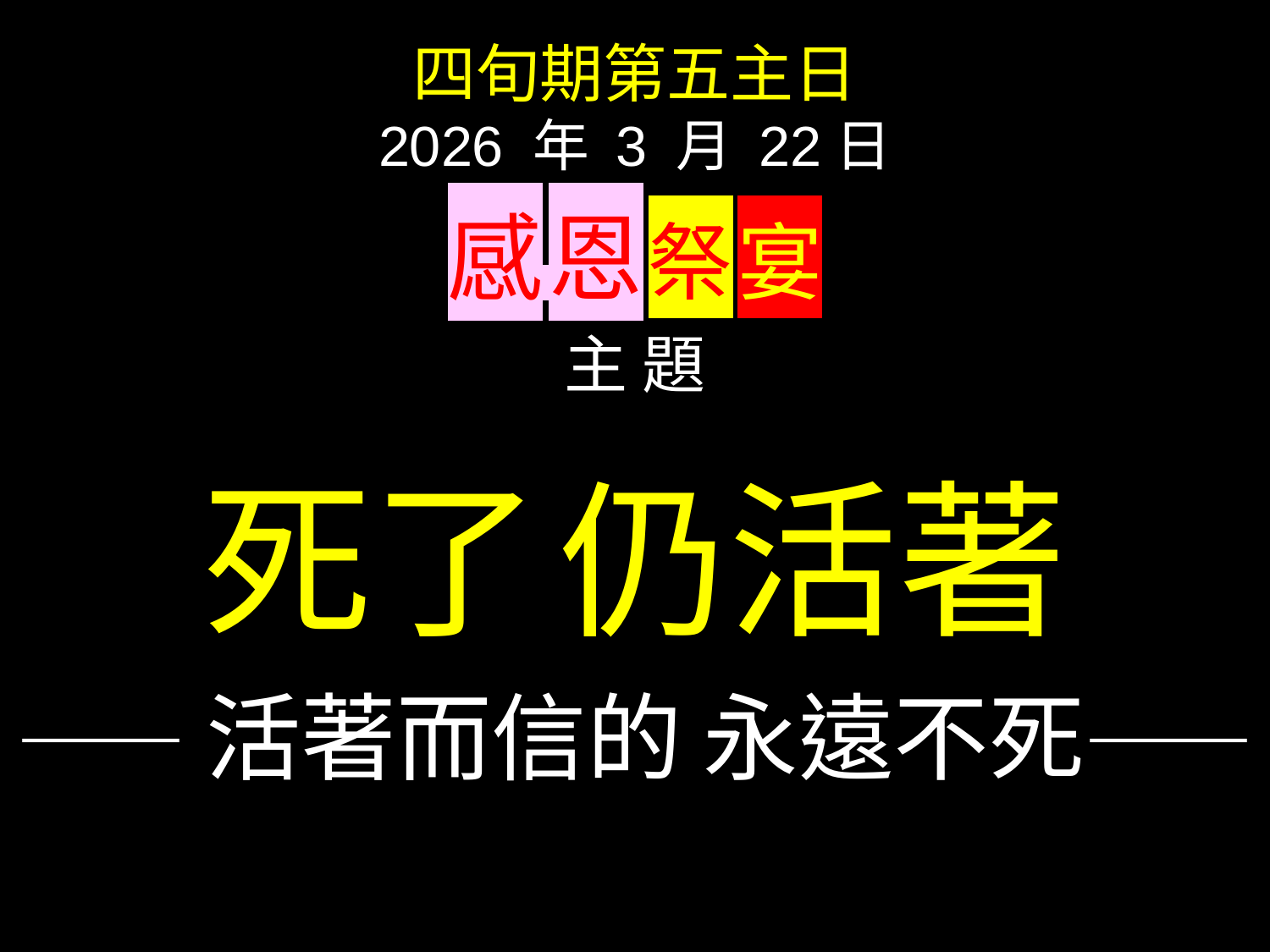

四旬期第五主日
2026 年 3 月 22日
感 恩 祭 宴

主 題
死了 仍活著
——活著而信的 永遠不死——